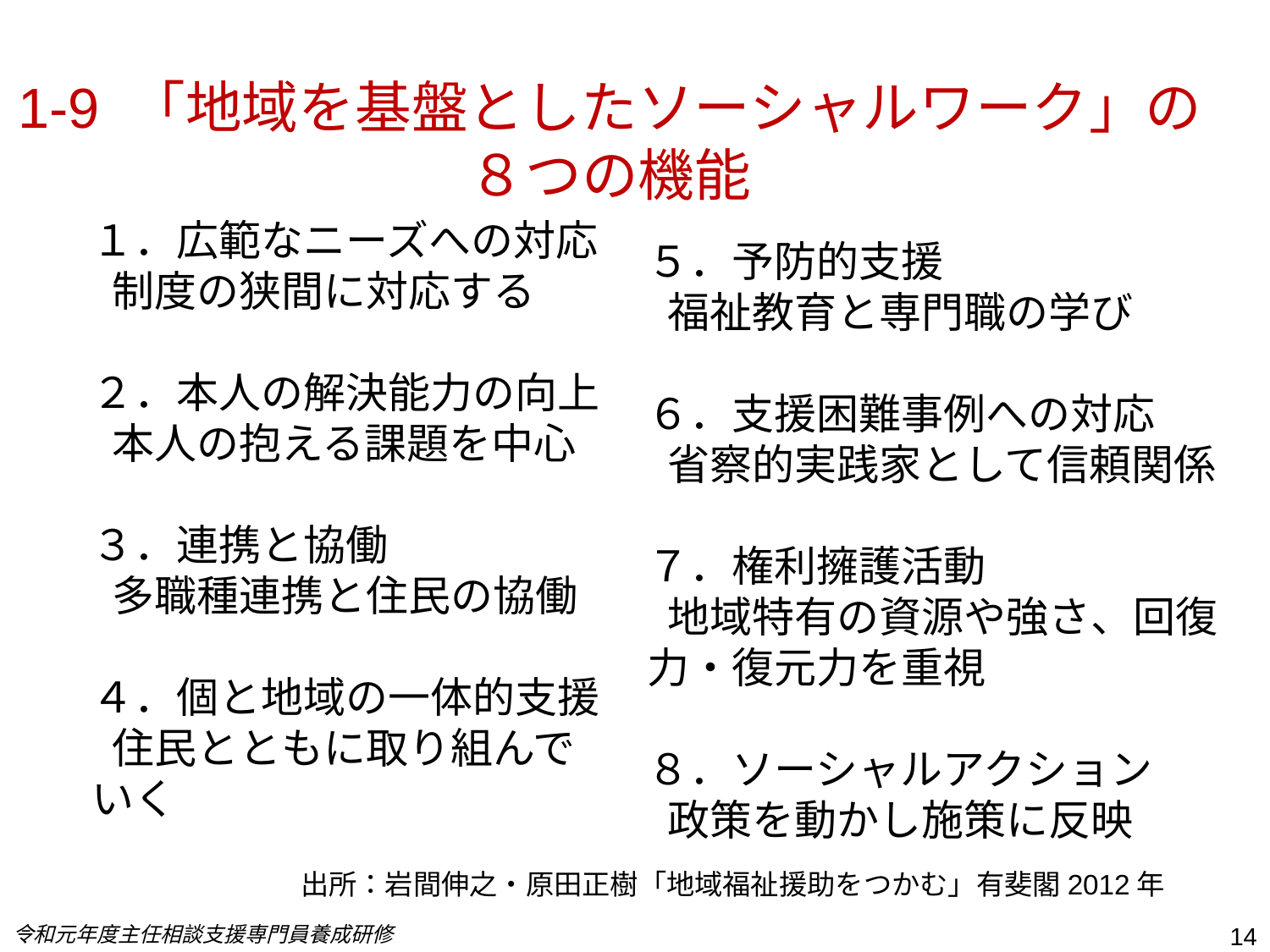

1-9 「地域を基盤としたソーシャルワーク」の
８つの機能
５．予防的支援
 福祉教育と専門職の学び

６．支援困難事例への対応
 省察的実践家として信頼関係

７．権利擁護活動
 地域特有の資源や強さ、回復力・復元力を重視

８．ソーシャルアクション
 政策を動かし施策に反映
１．広範なニーズへの対応
 制度の狭間に対応する

２．本人の解決能力の向上
 本人の抱える課題を中心

３．連携と協働
 多職種連携と住民の協働

４．個と地域の一体的支援
 住民とともに取り組んでいく

出所：岩間伸之・原田正樹「地域福祉援助をつかむ」有斐閣2012年
令和元年度主任相談支援専門員養成研修
14